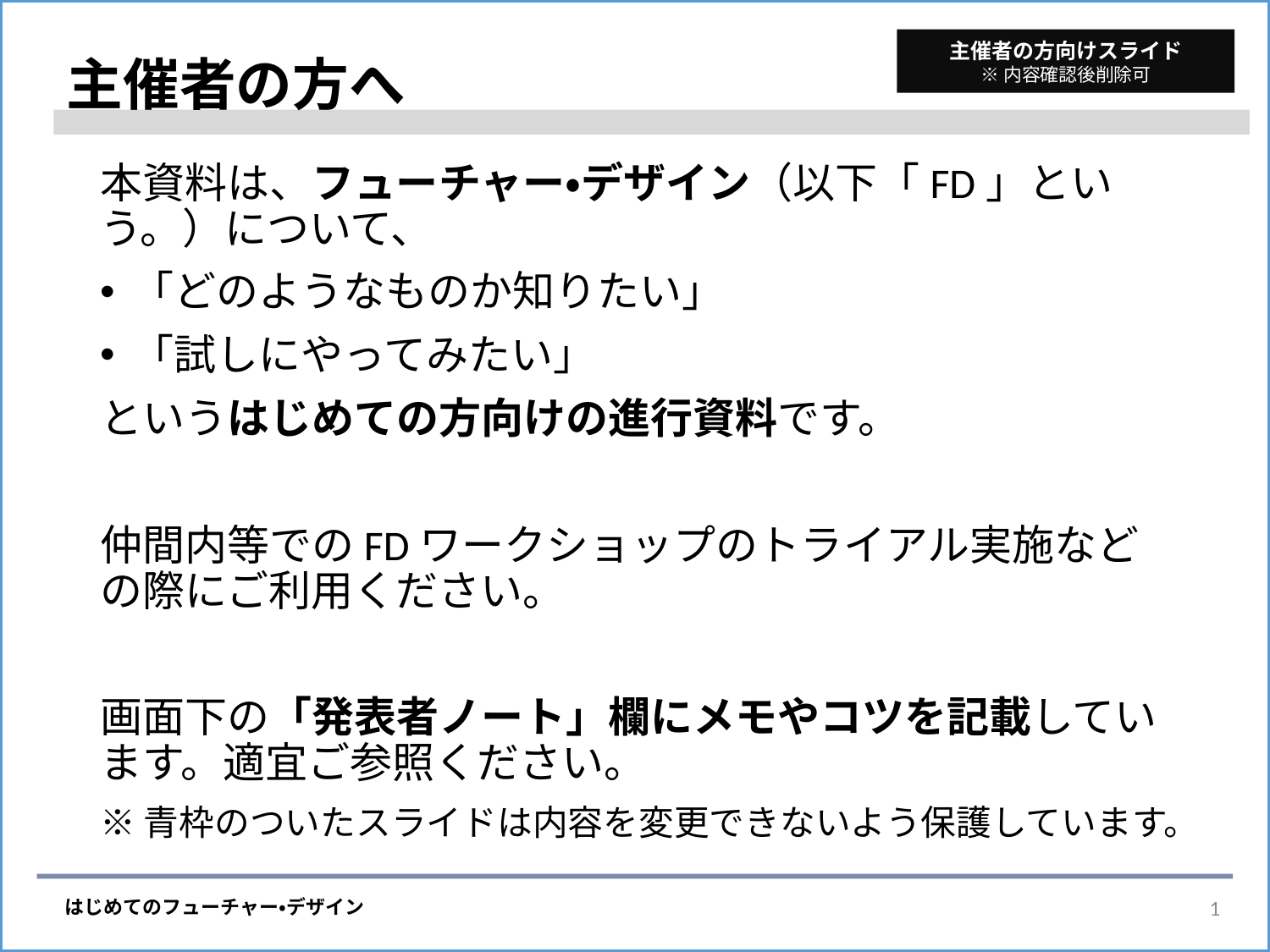

# 主催者の方へ
主催者の方向けスライド
※内容確認後削除可
本資料は、フューチャー・デザイン（以下「FD」という。）について、
「どのようなものか知りたい」
「試しにやってみたい」
というはじめての方向けの進行資料です。

仲間内等でのFDワークショップのトライアル実施などの際にご利用ください。

画面下の「発表者ノート」欄にメモやコツを記載しています。適宜ご参照ください。
※青枠のついたスライドは内容を変更できないよう保護しています。
1